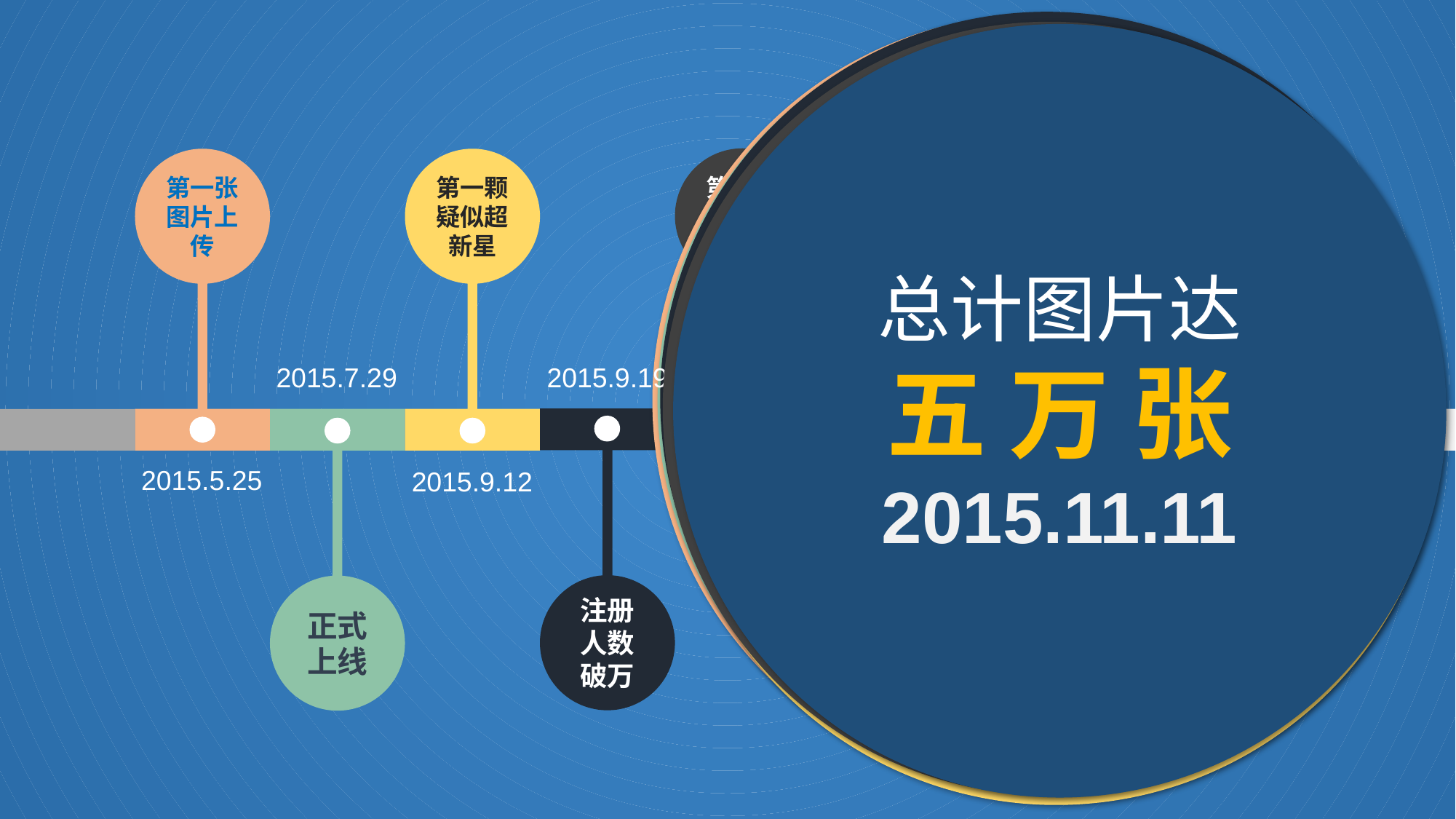

注册人数破万
2015.9.19
第一张图片上传
2015.5.25
正式上线
2015.7.29
第一颗疑似超新星得到确认
2015.10.5
总计图片达
五 万 张
2015.11.11
发现第一颗疑似超新星
2015.9.12
第一颗超新星确认
第一张图片上传
第一颗疑似超新星

2015.7.29
2015.9.19
2015.11.11

2015.5.25
2015.10.5
2015.9.12
注册人数破万
总计图片达五万张
正式上线